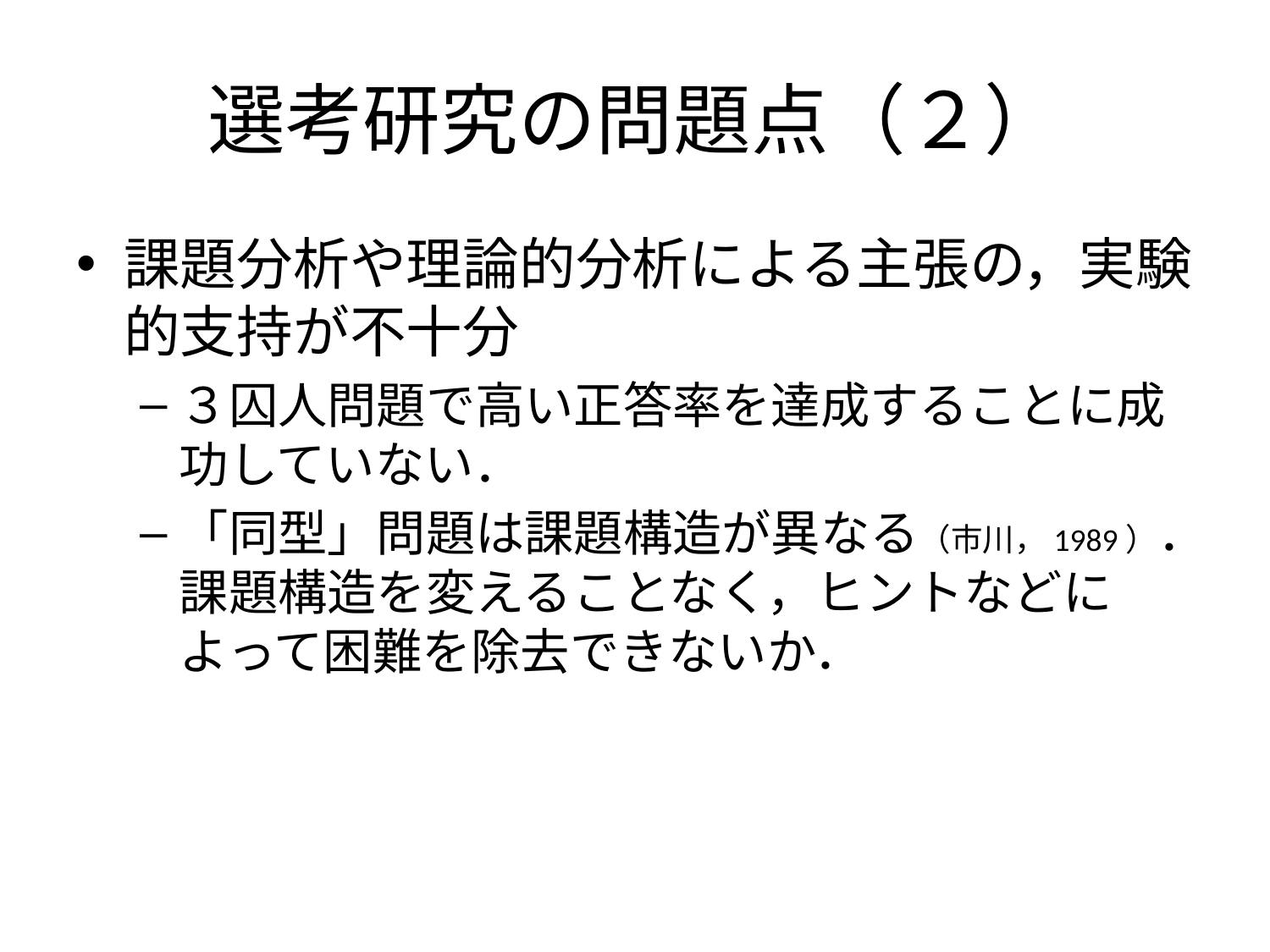

# 選考研究の問題点（２）
課題分析や理論的分析による主張の，実験的支持が不十分
３囚人問題で高い正答率を達成することに成功していない．
「同型」問題は課題構造が異なる（市川，1989）．課題構造を変えることなく，ヒントなどによって困難を除去できないか．